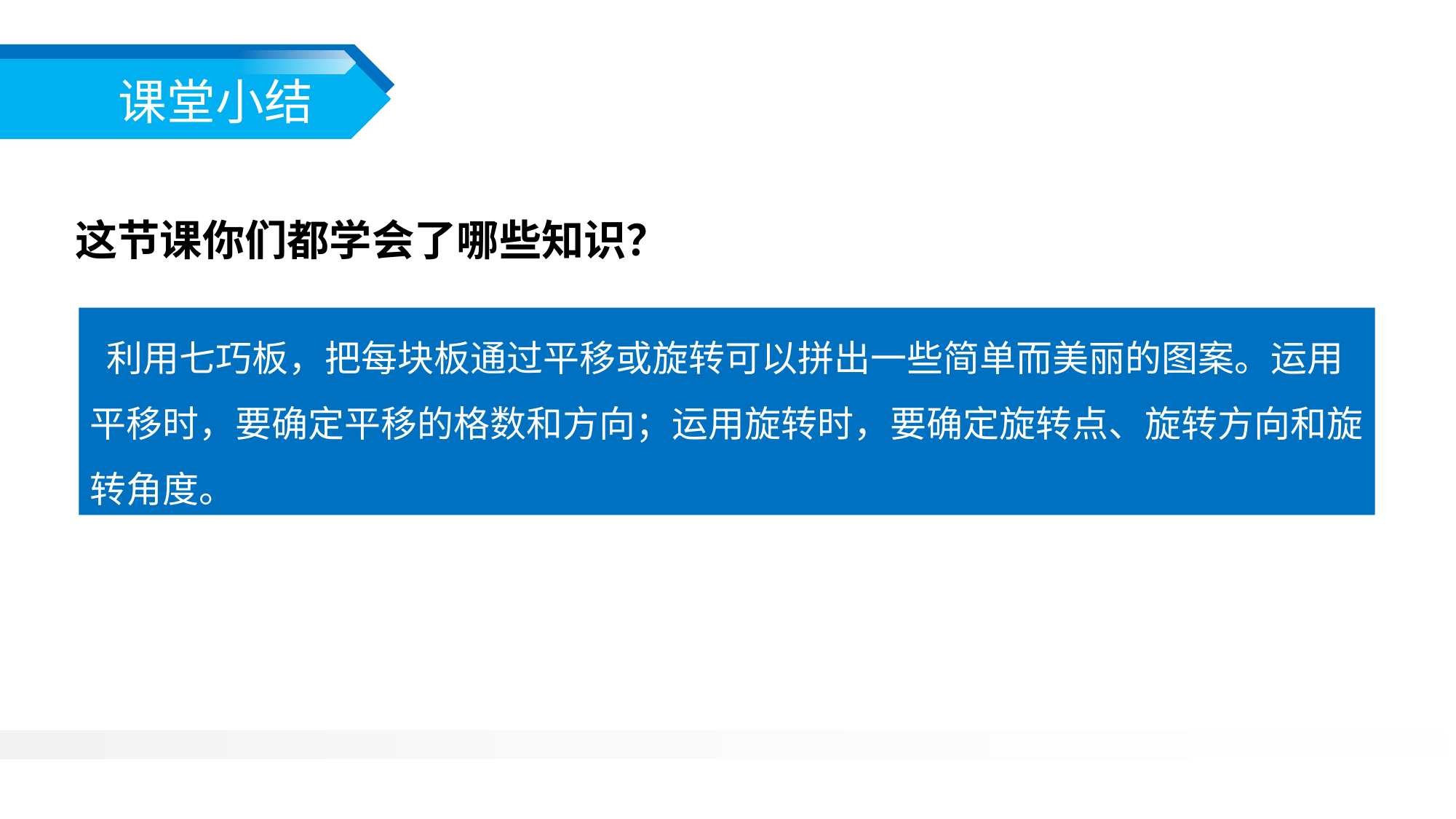

这节课你们都学会了哪些知识？
 利用七巧板，把每块板通过平移或旋转可以拼出一些简单而美丽的图案。运用平移时，要确定平移的格数和方向；运用旋转时，要确定旋转点、旋转方向和旋转角度。